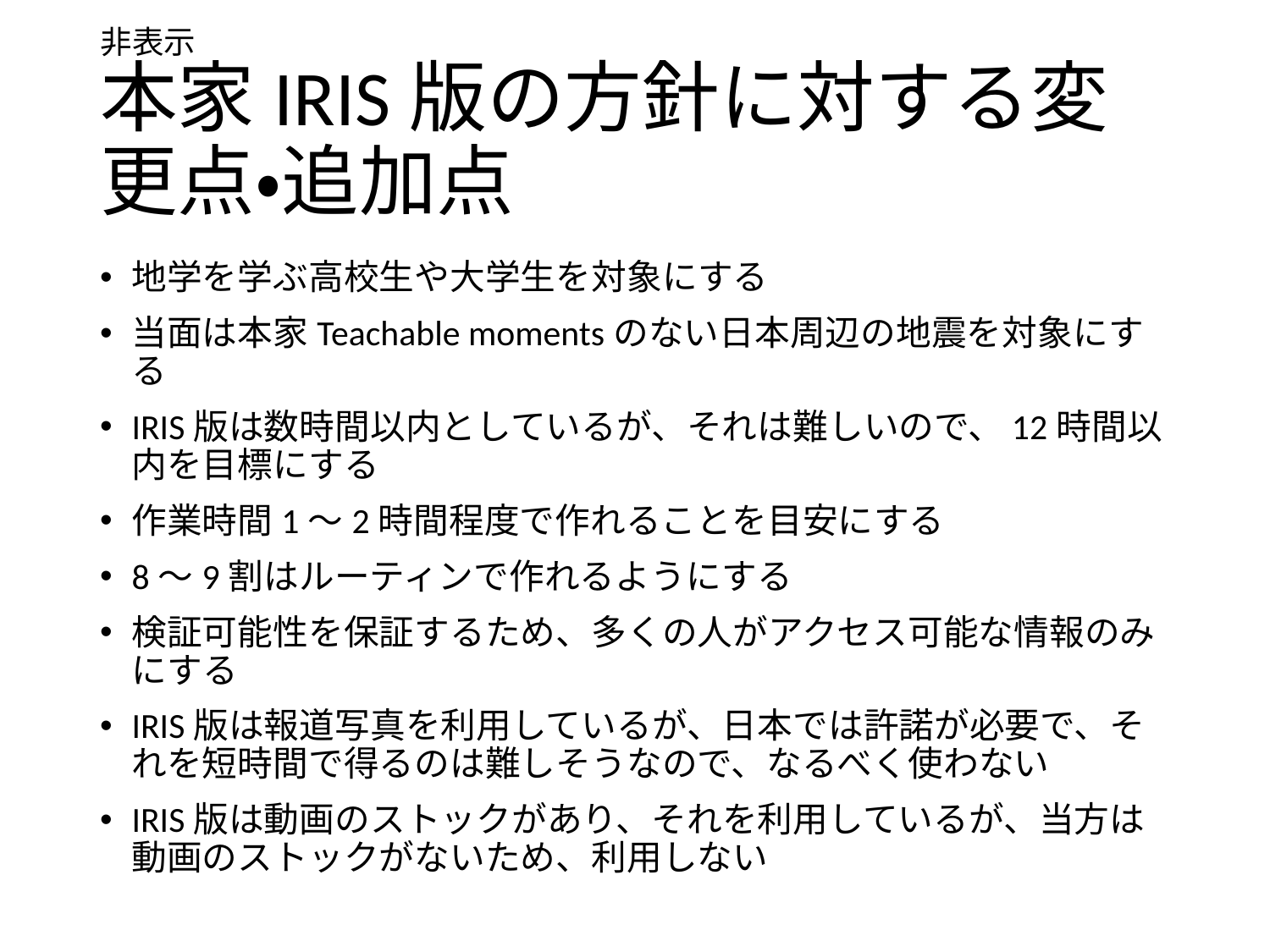

非表示
# 本家IRIS版の方針に対する変更点・追加点
地学を学ぶ高校生や大学生を対象にする
当面は本家Teachable momentsのない日本周辺の地震を対象にする
IRIS版は数時間以内としているが、それは難しいので、12時間以内を目標にする
作業時間1～2時間程度で作れることを目安にする
8～9割はルーティンで作れるようにする
検証可能性を保証するため、多くの人がアクセス可能な情報のみにする
IRIS版は報道写真を利用しているが、日本では許諾が必要で、それを短時間で得るのは難しそうなので、なるべく使わない
IRIS版は動画のストックがあり、それを利用しているが、当方は動画のストックがないため、利用しない